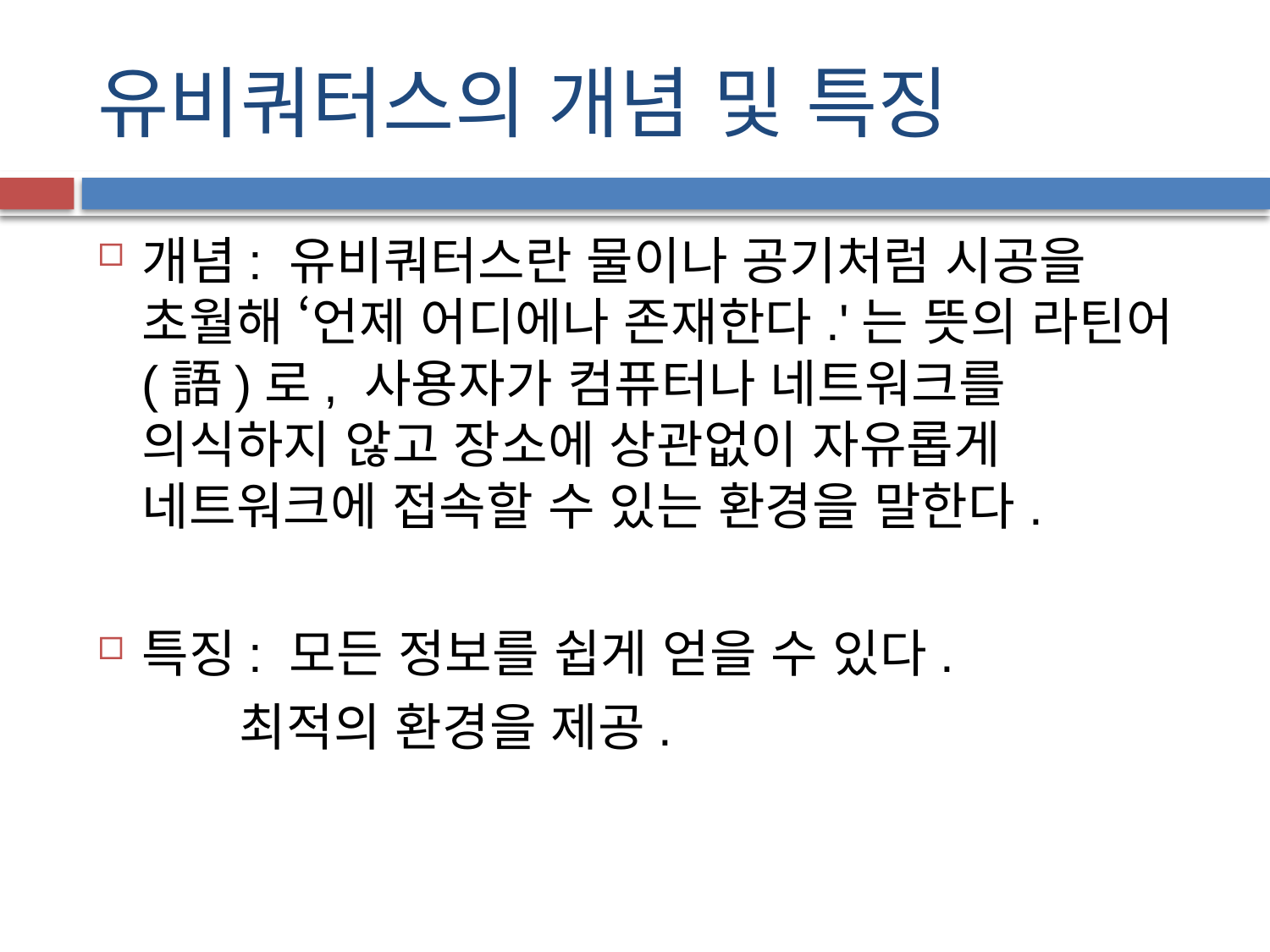

# 유비쿼터스의 개념 및 특징
개념: 유비쿼터스란 물이나 공기처럼 시공을 초월해 ‘언제 어디에나 존재한다.'는 뜻의 라틴어(語)로, 사용자가 컴퓨터나 네트워크를 의식하지 않고 장소에 상관없이 자유롭게 네트워크에 접속할 수 있는 환경을 말한다.

특징: 모든 정보를 쉽게 얻을 수 있다.
         최적의 환경을 제공.